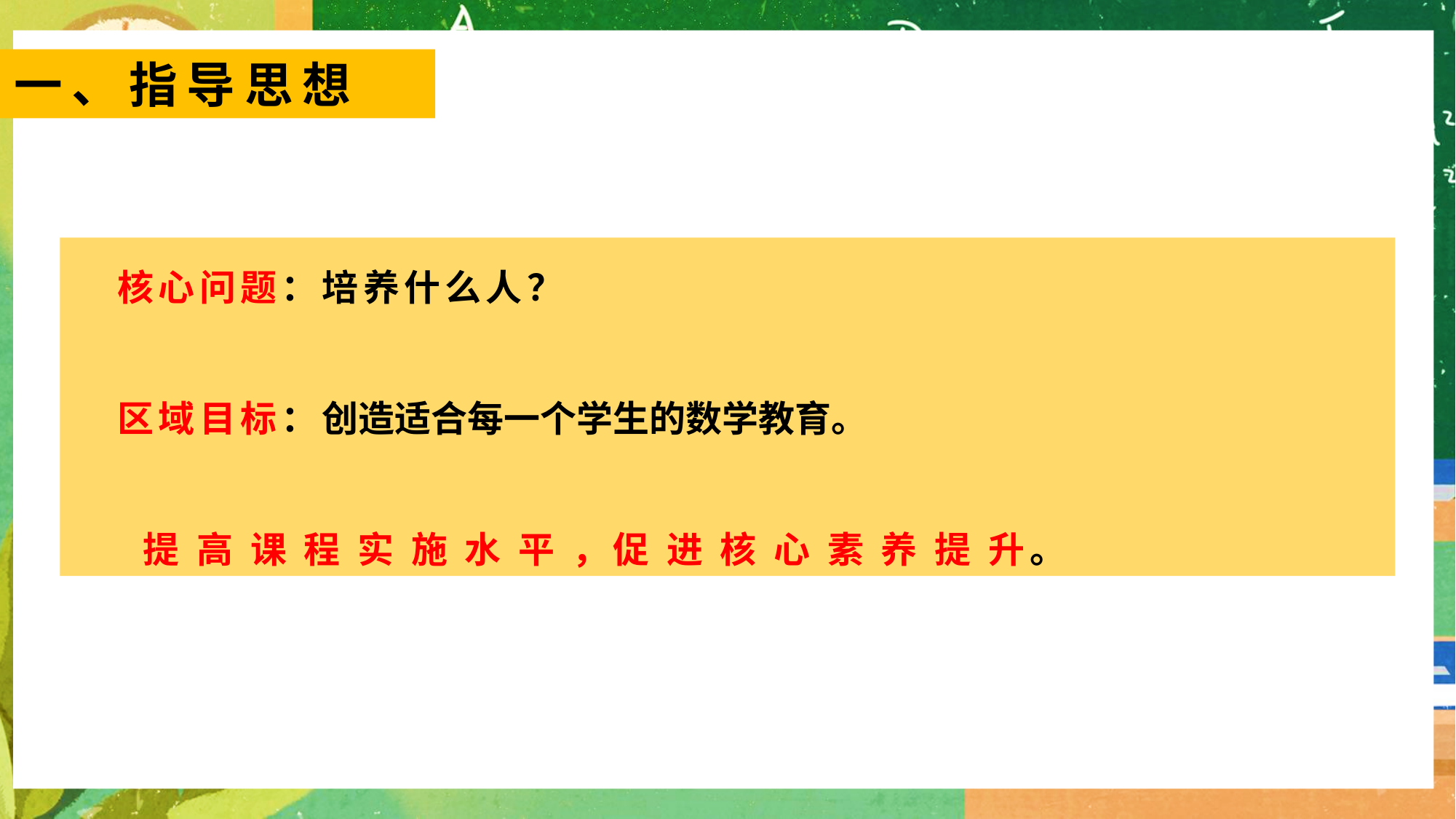

一、指导思想
   核心问题：培养什么人？

   区域目标：创造适合每一个学生的数学教育。

     提 高 课 程 实 施 水 平 ，促 进 核 心 素 养 提 升。